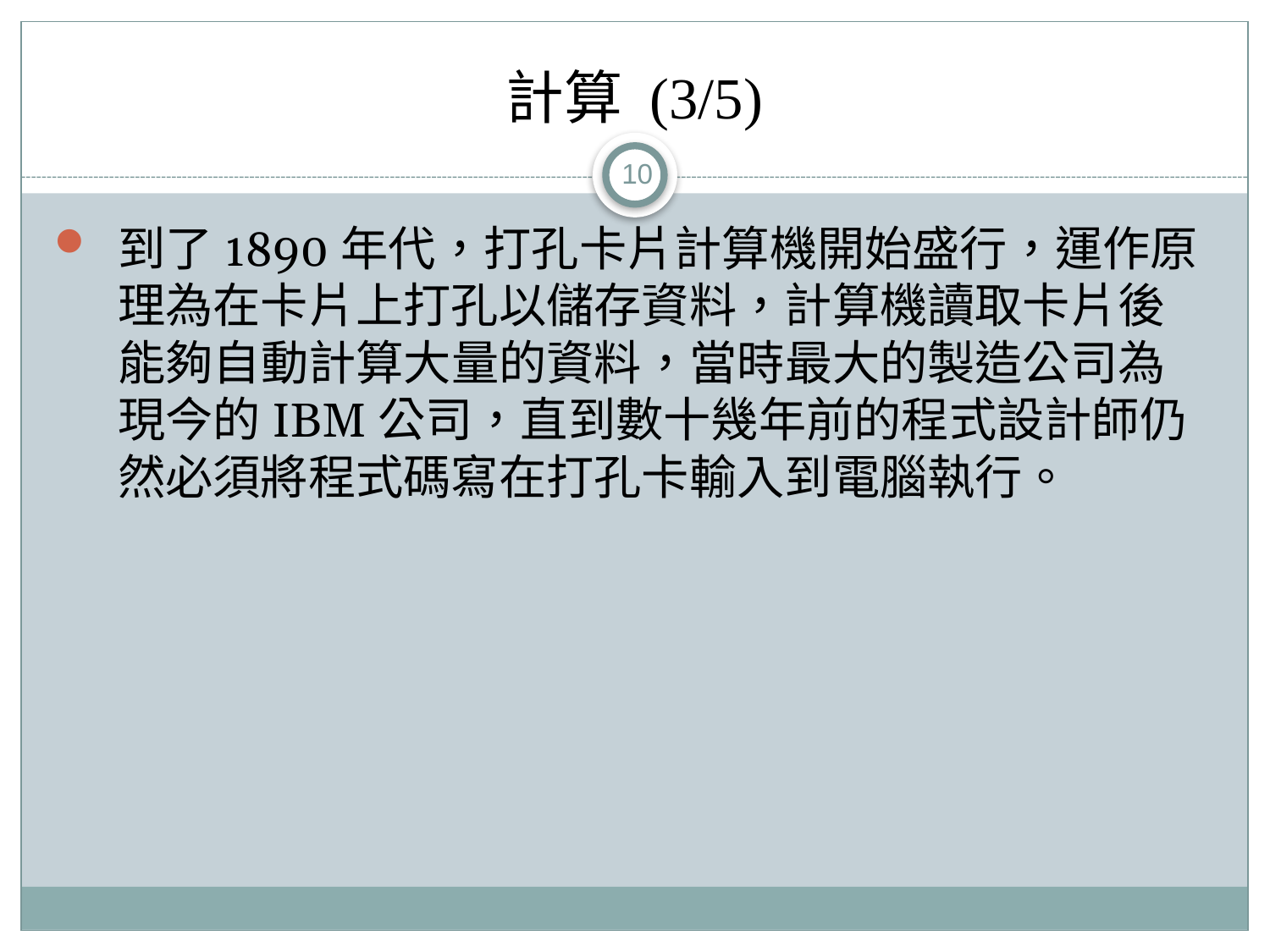

# 計算 (3/5)
10
到了1890年代，打孔卡片計算機開始盛行，運作原理為在卡片上打孔以儲存資料，計算機讀取卡片後能夠自動計算大量的資料，當時最大的製造公司為現今的IBM公司，直到數十幾年前的程式設計師仍然必須將程式碼寫在打孔卡輸入到電腦執行。